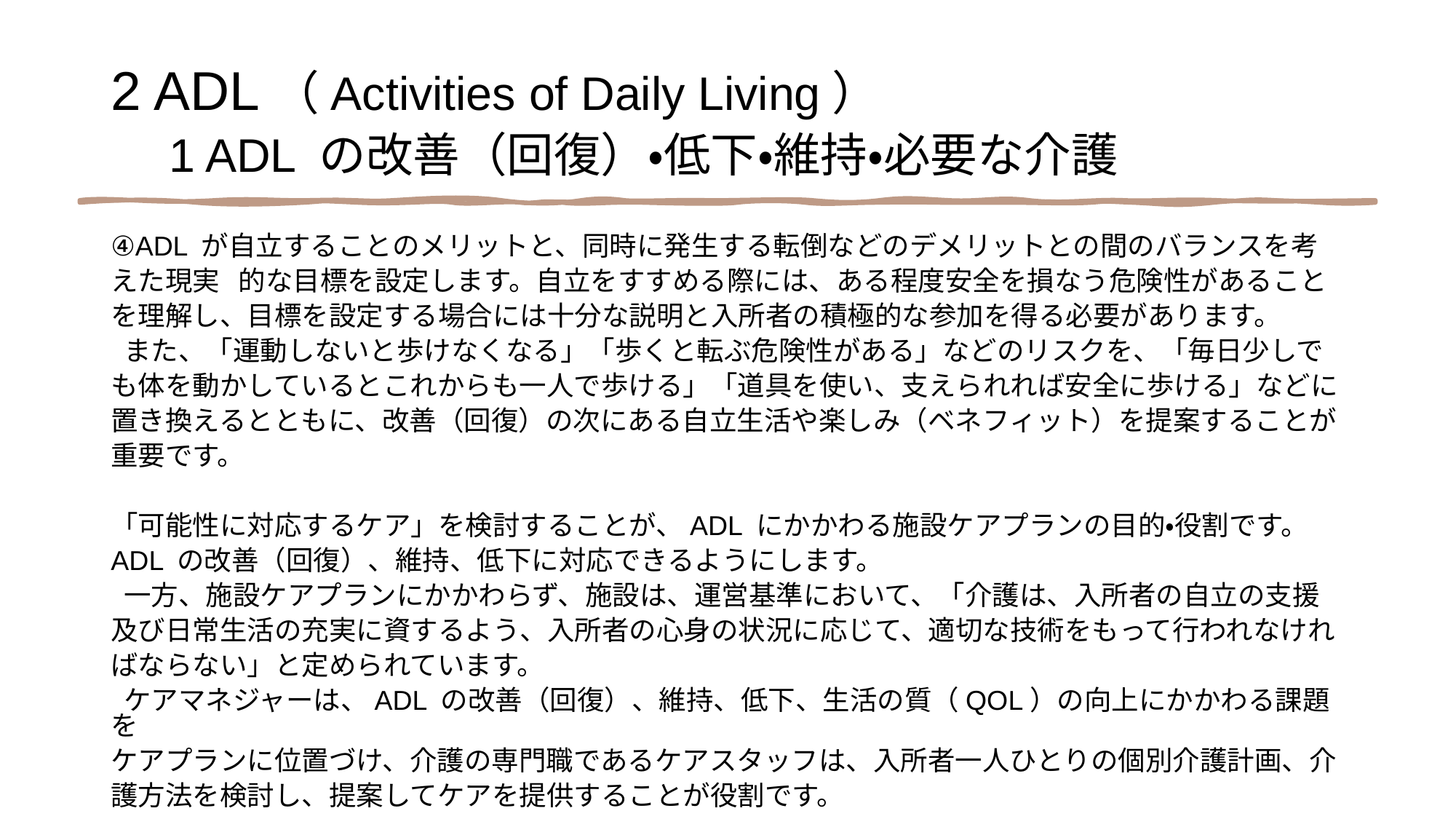

2 ADL（Activities of Daily Living）
　1 ADL の改善（回復）・低下・維持・必要な介護

④ADL が自立することのメリットと、同時に発生する転倒などのデメリットとの間のバランスを考
えた現実   的な目標を設定します。自立をすすめる際には、ある程度安全を損なう危険性があること
を理解し、目標を設定する場合には十分な説明と入所者の積極的な参加を得る必要があります。
 また、「運動しないと歩けなくなる」「歩くと転ぶ危険性がある」などのリスクを、「毎日少しで
も体を動かしているとこれからも一人で歩ける」「道具を使い、支えられれば安全に歩ける」などに
置き換えるとともに、改善（回復）の次にある自立生活や楽しみ（ベネフィット）を提案することが
重要です。

「可能性に対応するケア」を検討することが、ADL にかかわる施設ケアプランの目的・役割です。
ADL の改善（回復）、維持、低下に対応できるようにします。
 一方、施設ケアプランにかかわらず、施設は、運営基準において、「介護は、入所者の自立の支援
及び日常生活の充実に資するよう、入所者の心身の状況に応じて、適切な技術をもって行われなけれ
ばならない」と定められています。
 ケアマネジャーは、ADL の改善（回復）、維持、低下、生活の質（QOL）の向上にかかわる課題を
ケアプランに位置づけ、介護の専門職であるケアスタッフは、入所者一人ひとりの個別介護計画、介
護方法を検討し、提案してケアを提供することが役割です。